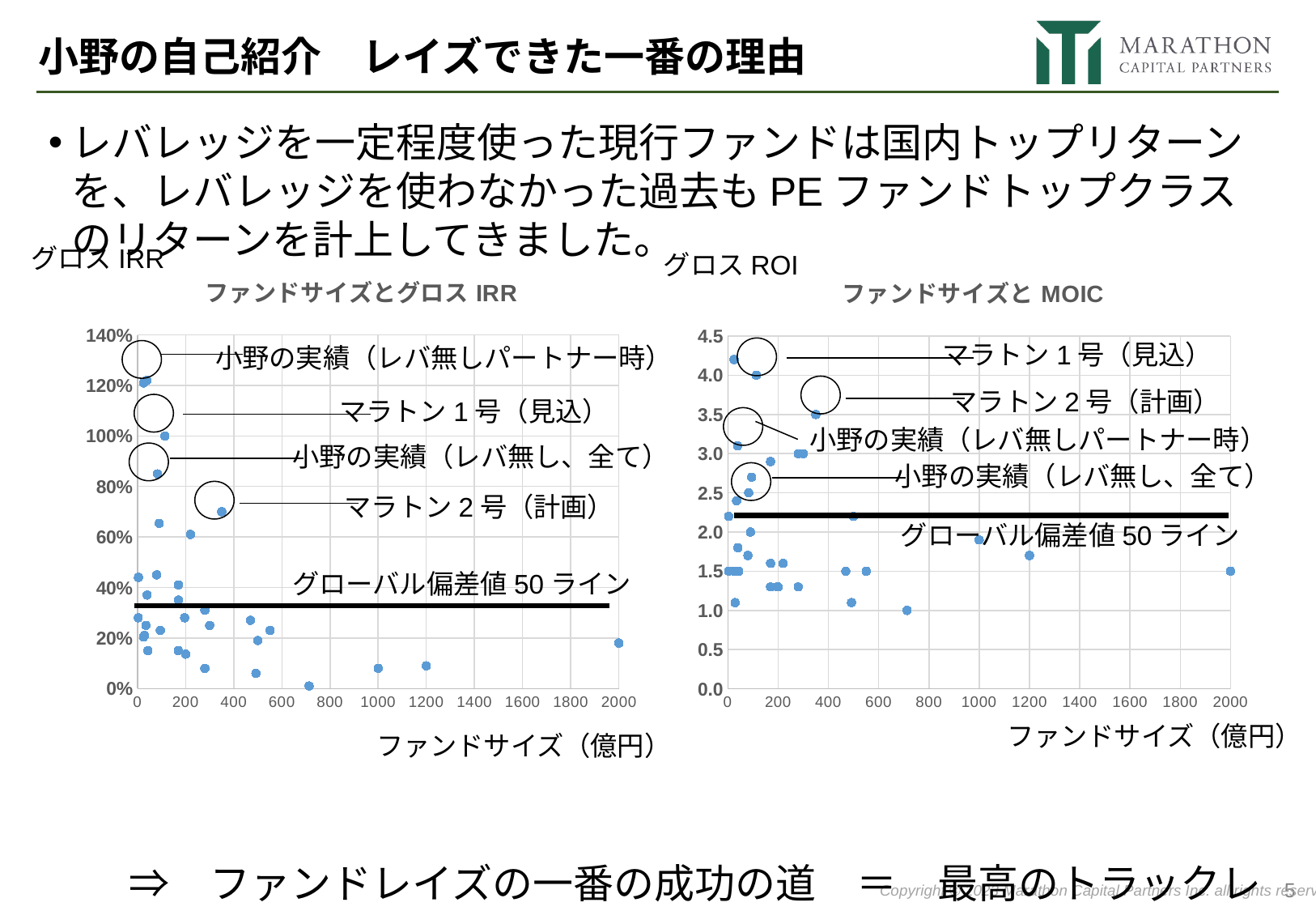

小野の自己紹介　レイズできた一番の理由
レバレッジを一定程度使った現行ファンドは国内トップリターンを、レバレッジを使わなかった過去もPEファンドトップクラスのリターンを計上してきました。

　　⇒　ファンドレイズの一番の成功の道　＝　最高のトラックレコード
グロスIRR
グロスROI

### Chart: ファンドサイズとグロスIRR

| Category | グロスIRR |
|---|---|

### Chart: ファンドサイズとMOIC

| Category | グロスROI |
|---|---|
マラトン1号（見込）
小野の実績（レバ無しパートナー時）

マラトン2号（計画）
マラトン1号（見込）

小野の実績（レバ無しパートナー時）
小野の実績（レバ無し、全て）

小野の実績（レバ無し、全て）

マラトン2号（計画）
グローバル偏差値50ライン
グローバル偏差値50ライン
ファンドサイズ（億円）
ファンドサイズ（億円）